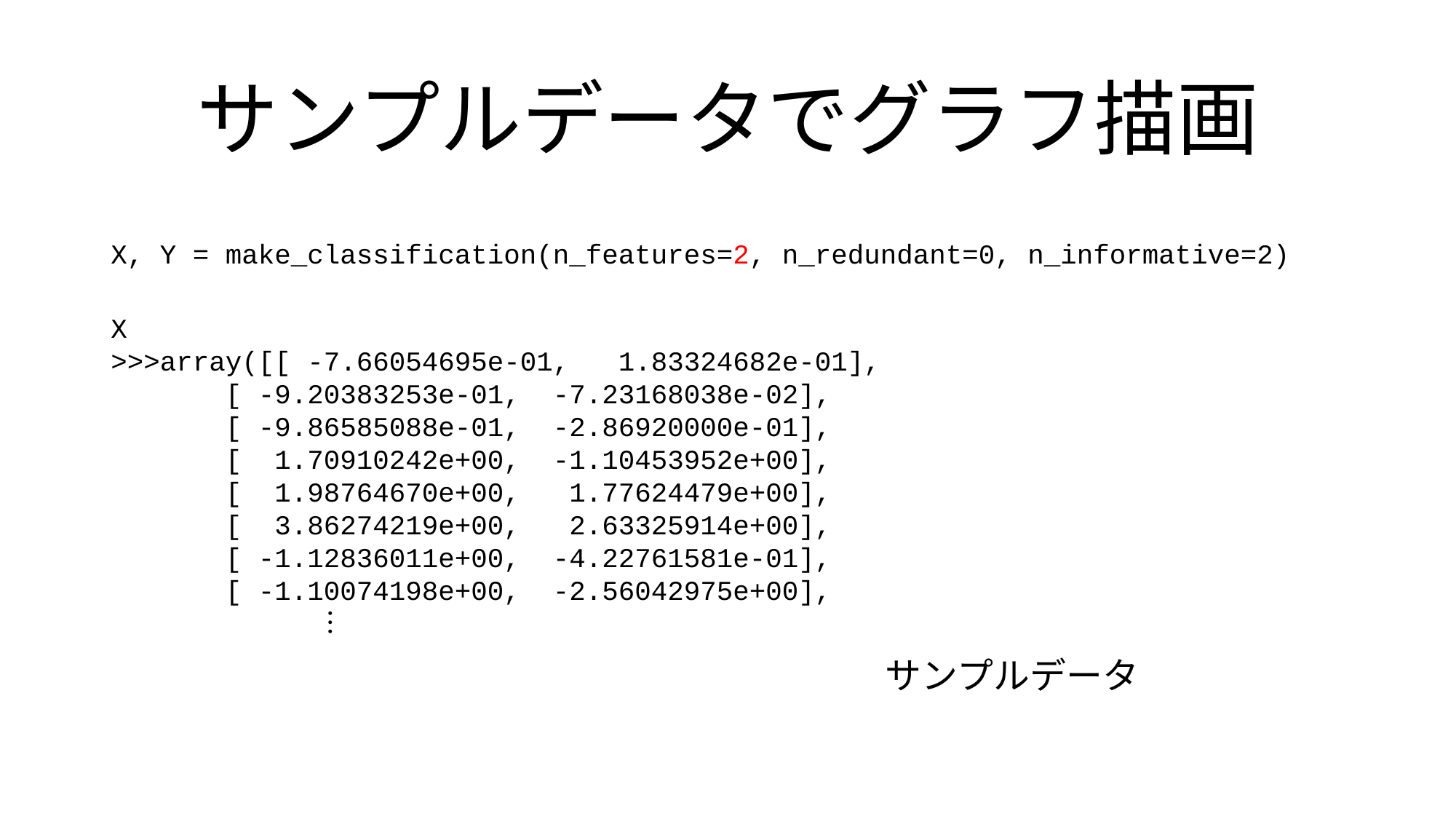

# サンプルデータでグラフ描画
X, Y = make_classification(n_features=2, n_redundant=0, n_informative=2)
X
>>>array([[ -7.66054695e-01,   1.83324682e-01],
       [ -9.20383253e-01,  -7.23168038e-02],
       [ -9.86585088e-01,  -2.86920000e-01],
       [  1.70910242e+00,  -1.10453952e+00],
       [  1.98764670e+00,   1.77624479e+00],
       [  3.86274219e+00,   2.63325914e+00],
       [ -1.12836011e+00,  -4.22761581e-01],
       [ -1.10074198e+00,  -2.56042975e+00],
                   　　　︙
サンプルデータ